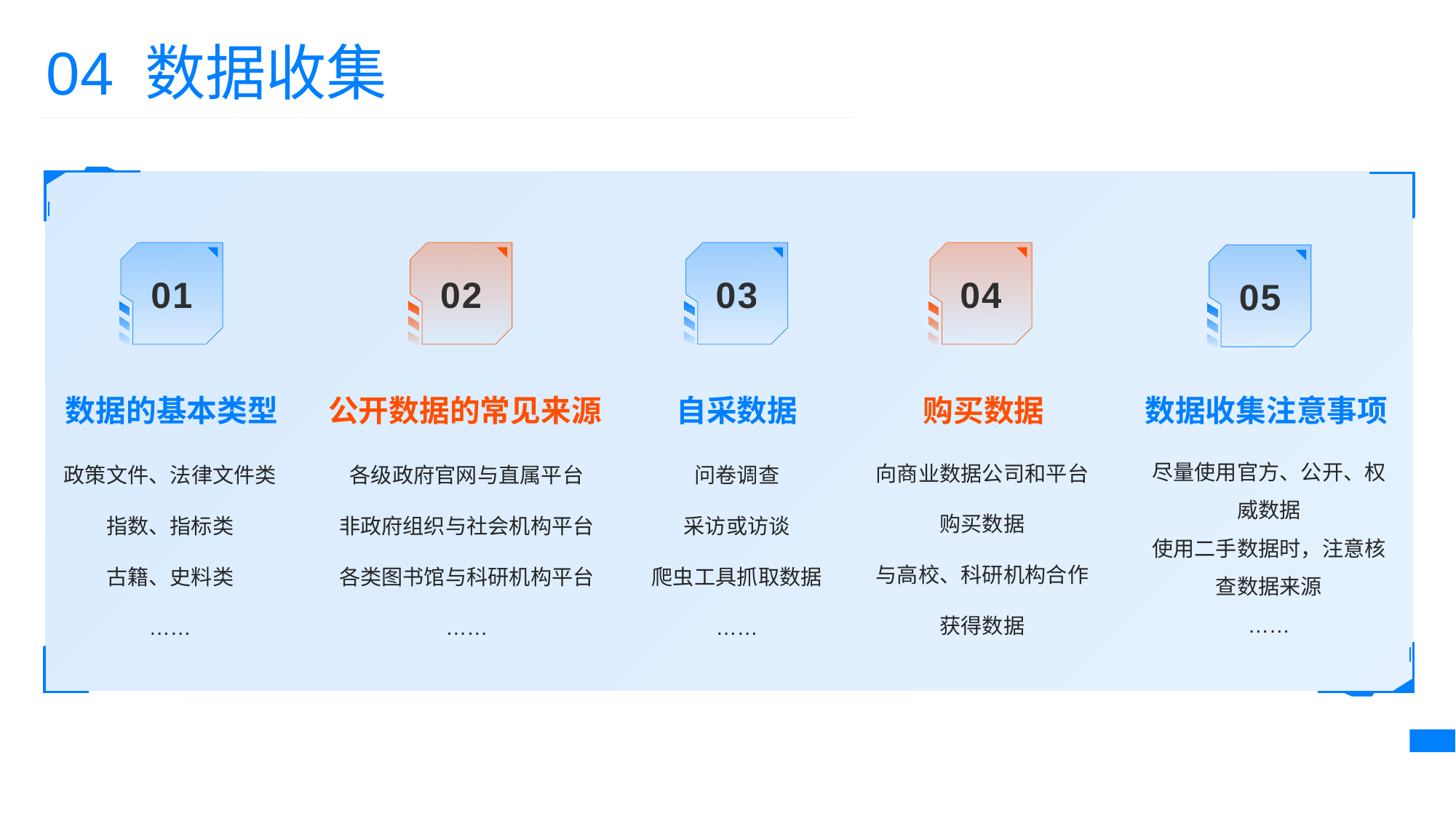

04 数据收集

01

02

03

04

05

公开数据的常见来源
数据收集注意事项
数据的基本类型
自采数据
购买数据
向商业数据公司和平台购买数据
与高校、科研机构合作获得数据
政策文件、法律文件类
指数、指标类
古籍、史料类
……
各级政府官网与直属平台
非政府组织与社会机构平台
各类图书馆与科研机构平台
……
问卷调查
采访或访谈
爬虫工具抓取数据
……
尽量使用官方、公开、权威数据
使用二手数据时，注意核查数据来源
……